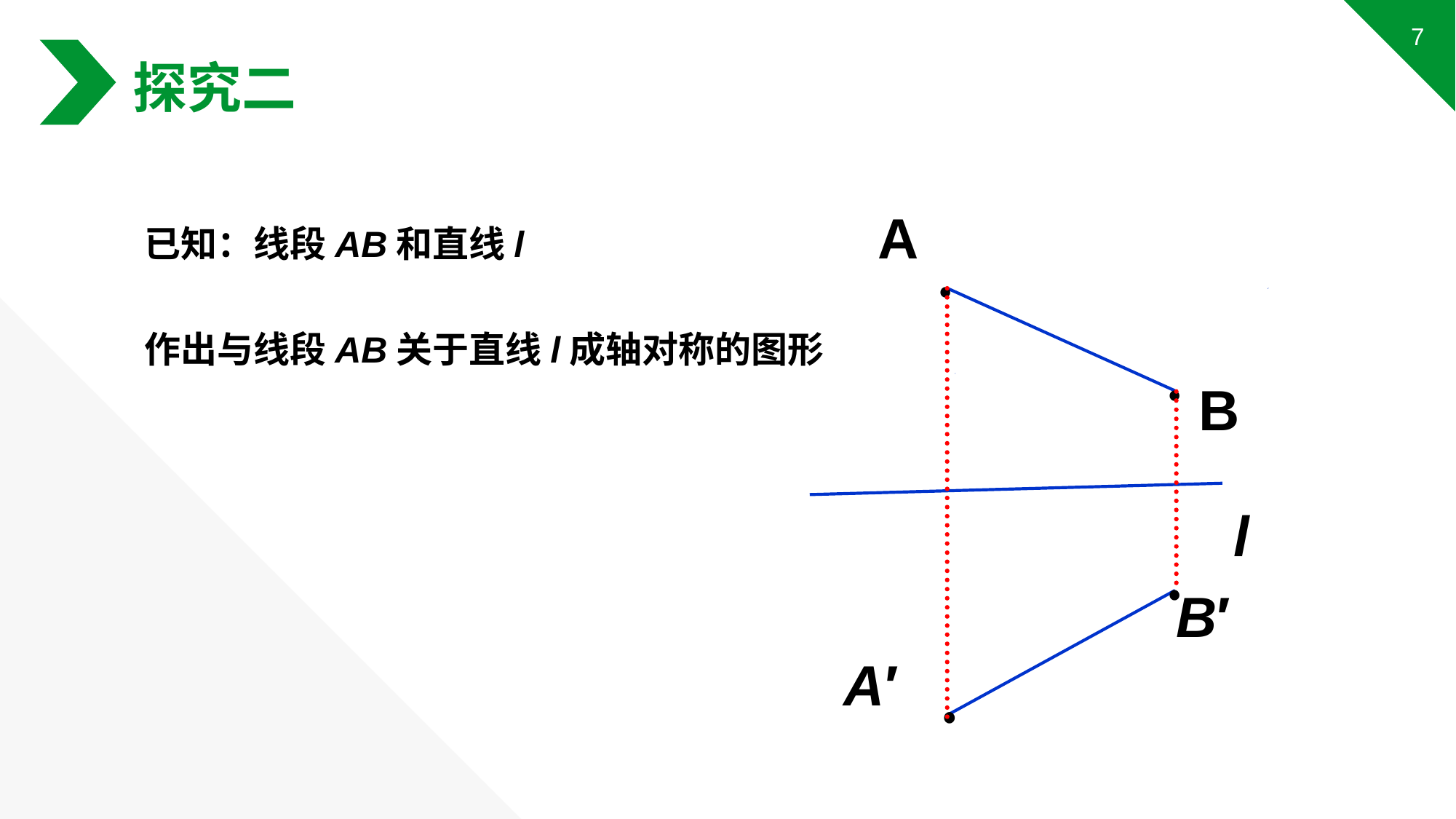

探究二
已知：线段AB和直线l
作出与线段AB关于直线l成轴对称的图形
A
﹒

﹒
B

l
﹒

B′

﹒
A′